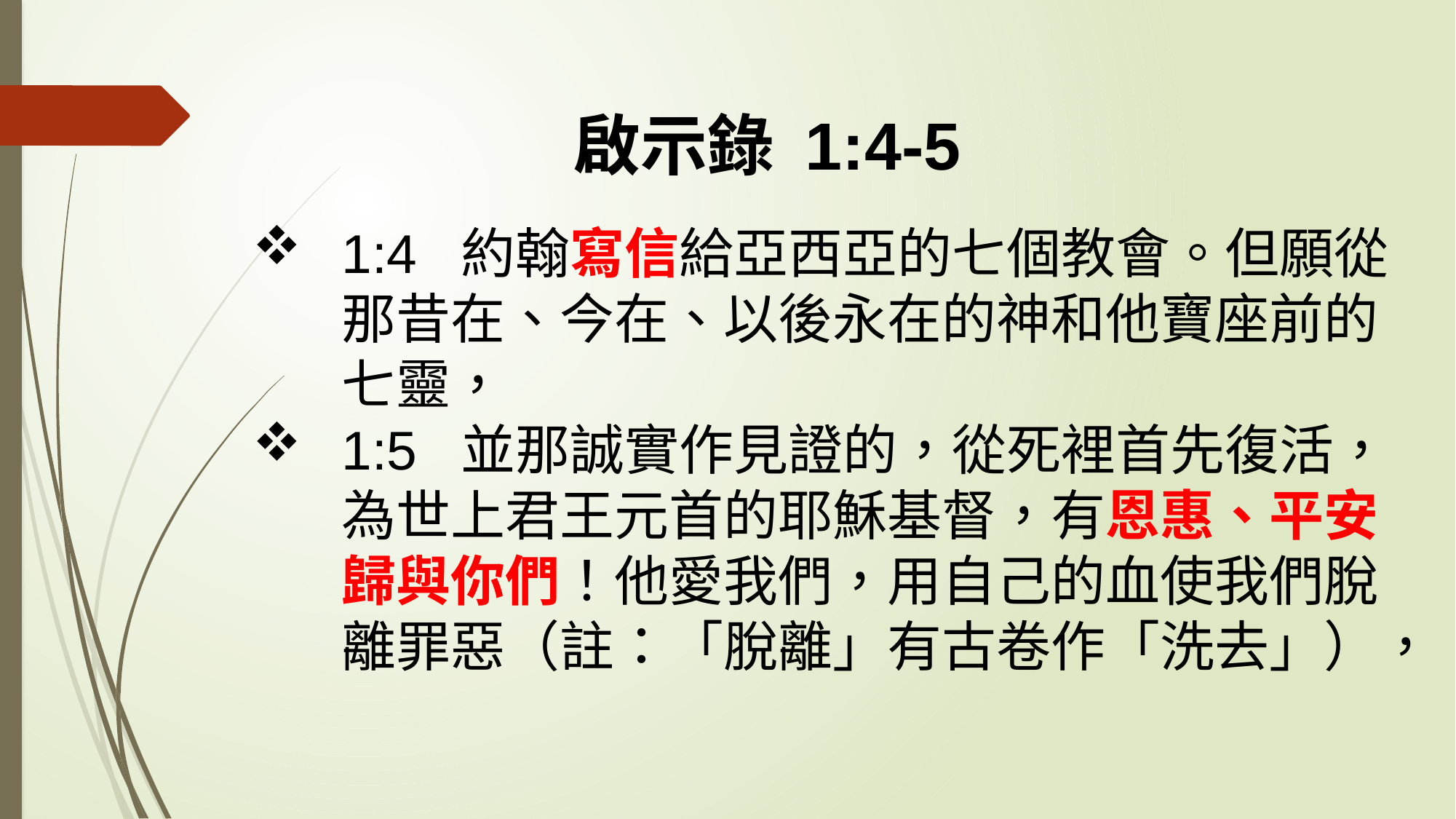

啟示錄 1:4-5
1:4  約翰寫信給亞西亞的七個教會。但願從那昔在、今在、以後永在的神和他寶座前的七靈，
1:5  並那誠實作見證的，從死裡首先復活，為世上君王元首的耶穌基督，有恩惠、平安歸與你們！他愛我們，用自己的血使我們脫離罪惡（註：「脫離」有古卷作「洗去」），